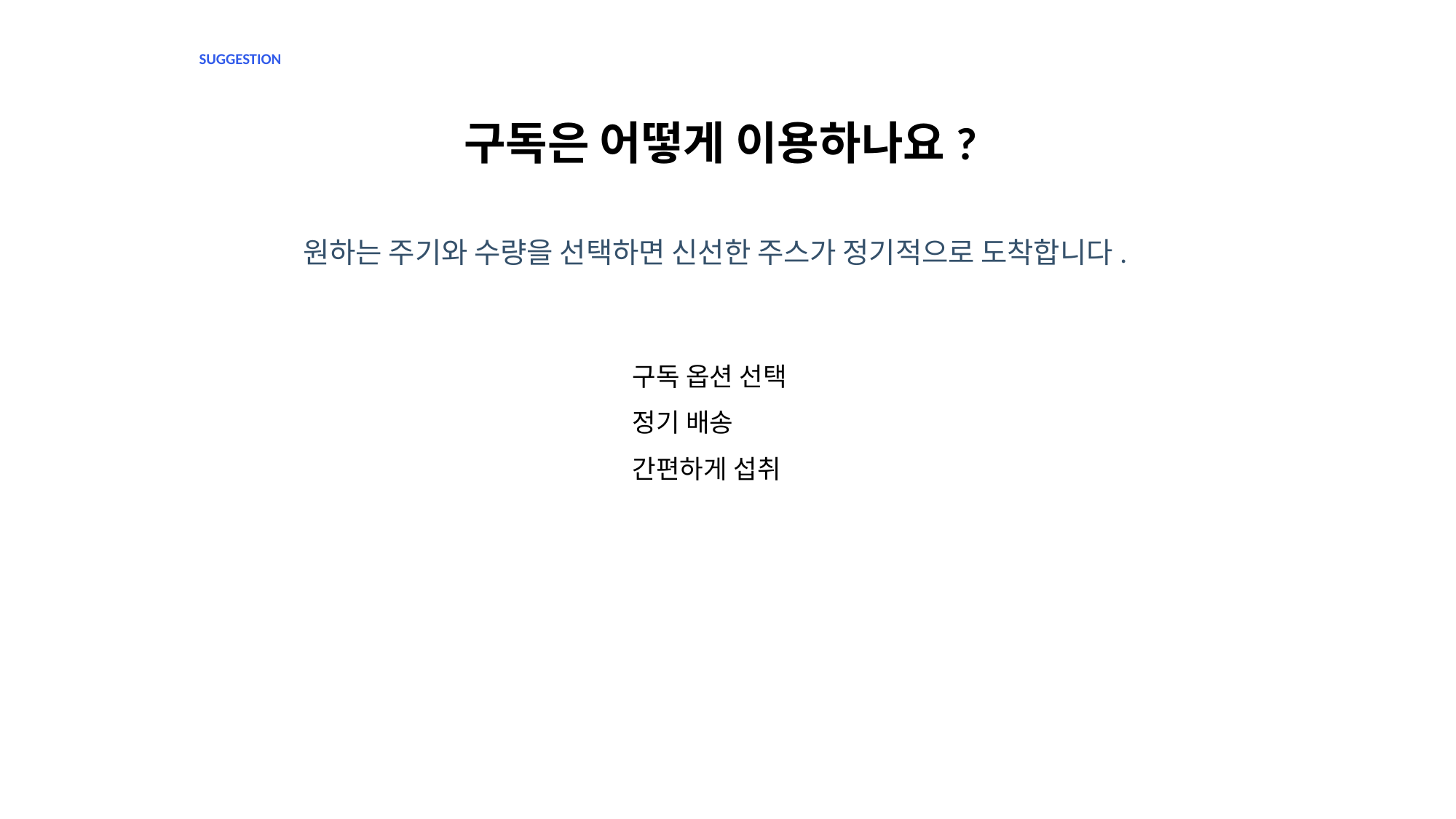

SUGGESTION
구독은 어떻게 이용하나요?
원하는 주기와 수량을 선택하면 신선한 주스가 정기적으로 도착합니다.
구독 옵션 선택
정기 배송
간편하게 섭취